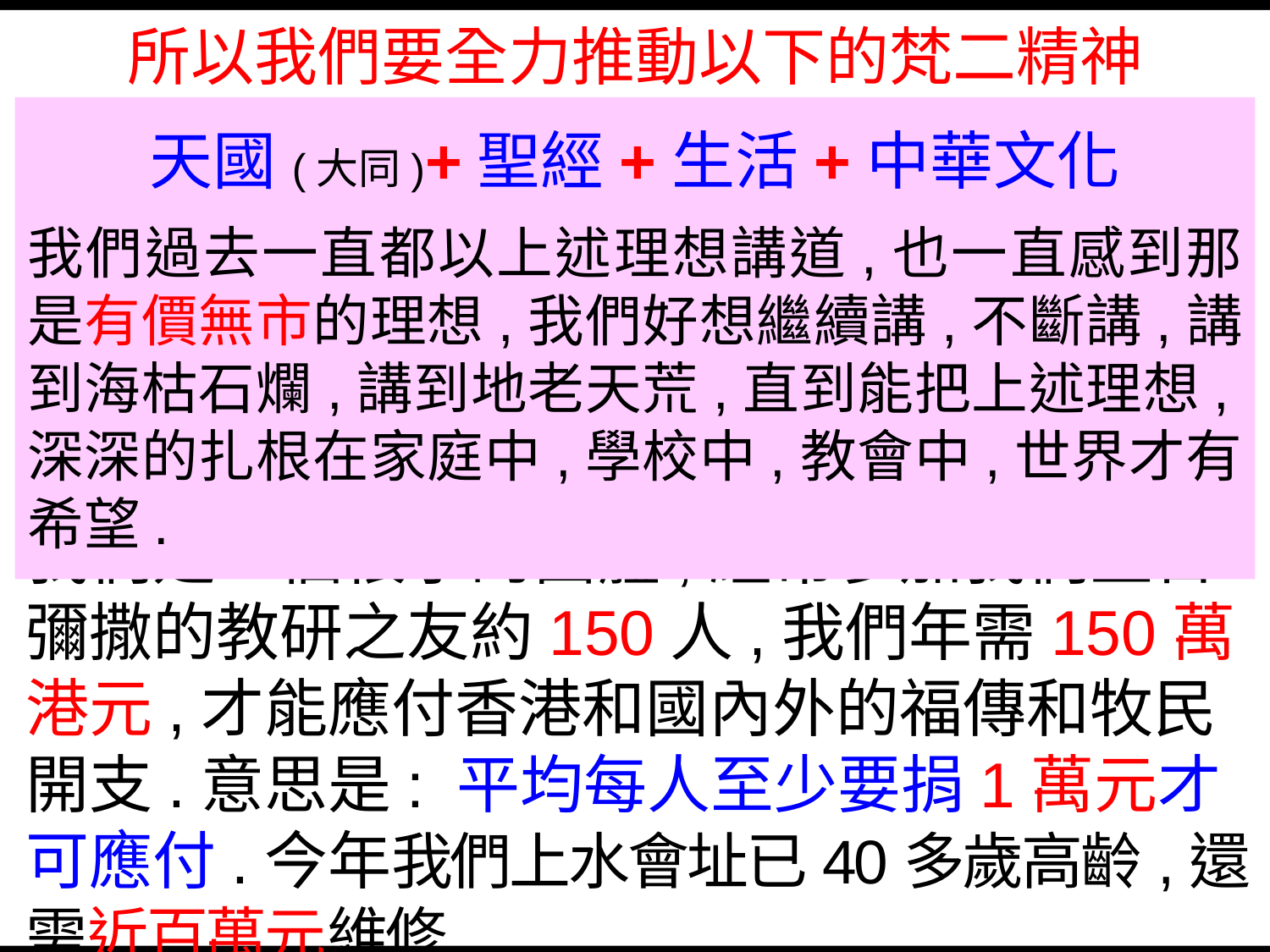

所以我們要全力推動以下的梵二精神

我們是一個很小的團體,經常參加我們主日彌撒的教研之友約150人,我們年需150萬港元,才能應付香港和國內外的福傳和牧民開支.意思是: 平均每人至少要捐1萬元才可應付.今年我們上水會址已40多歲高齡,還需近百萬元維修

天國(大同)+聖經+生活+中華文化
我們過去一直都以上述理想講道,也一直感到那是有價無市的理想,我們好想繼續講,不斷講,講到海枯石爛,講到地老天荒,直到能把上述理想,深深的扎根在家庭中,學校中,教會中,世界才有希望.